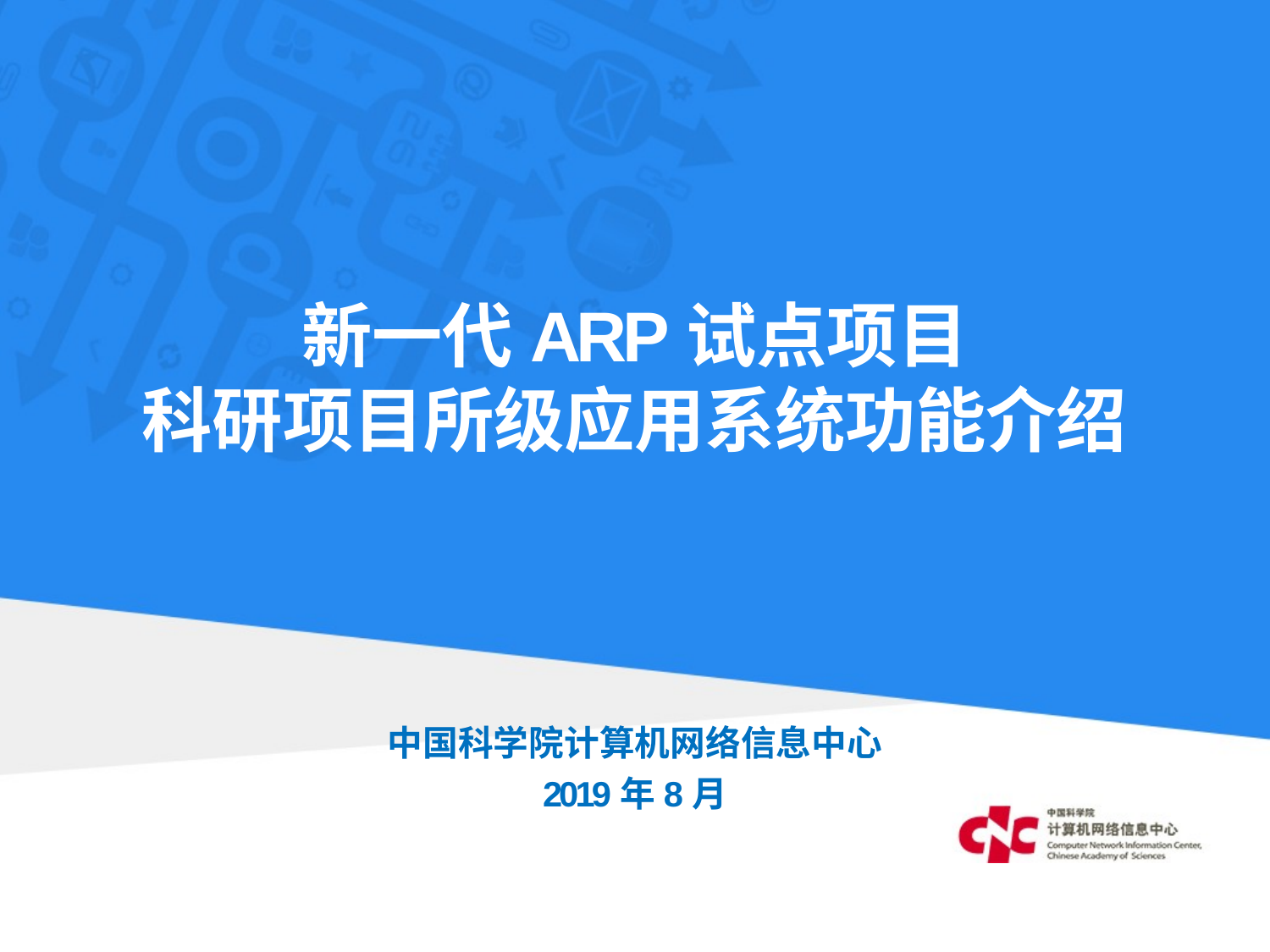

# 新一代ARP试点项目
科研项目所级应用系统功能介绍
中国科学院计算机网络信息中心
2019年8月